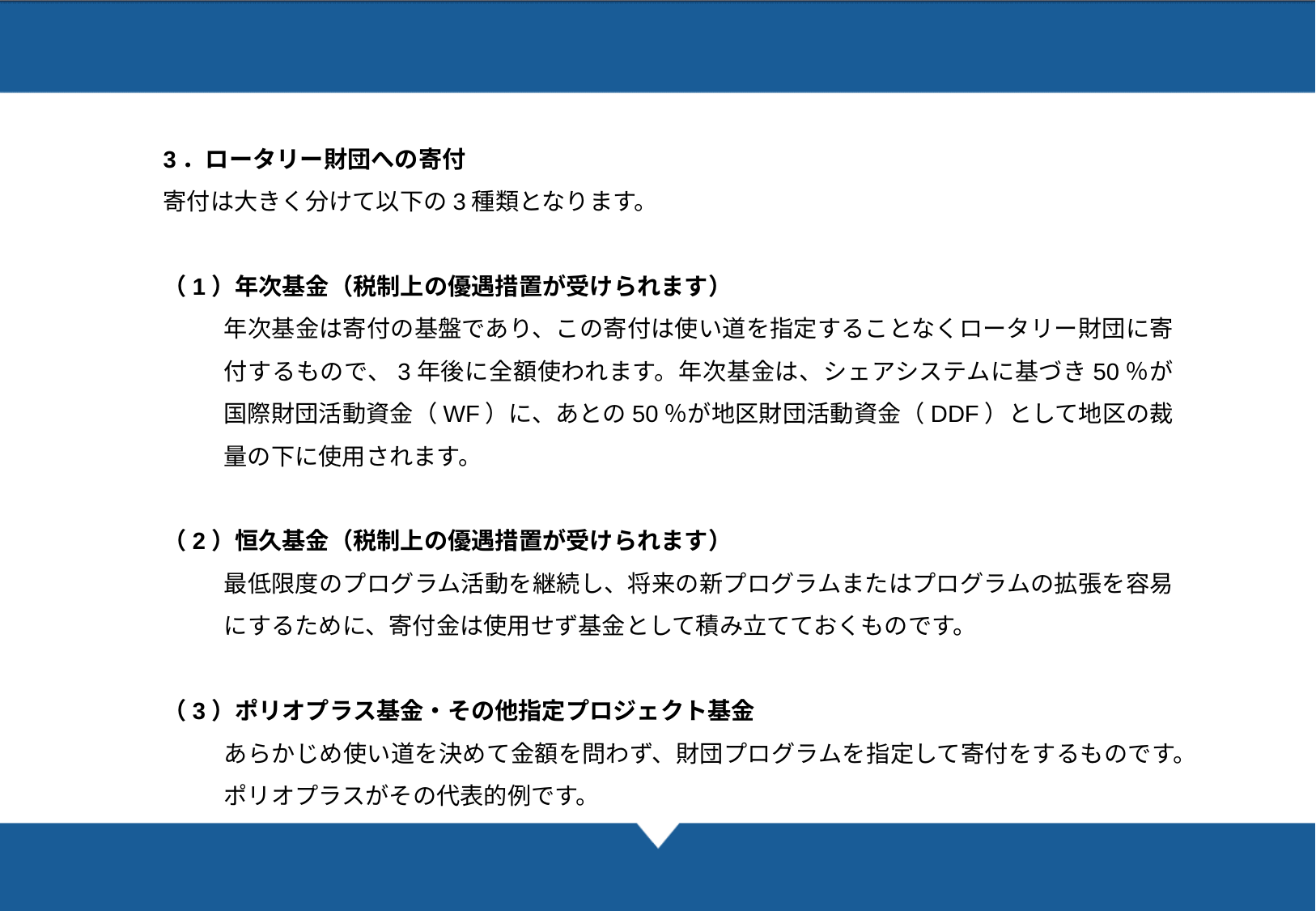

34
3．ロータリー財団への寄付
寄付は大きく分けて以下の3種類となります。
（1）年次基金（税制上の優遇措置が受けられます）
年次基金は寄付の基盤であり、この寄付は使い道を指定することなくロータリー財団に寄付するもので、3年後に全額使われます。年次基金は、シェアシステムに基づき50％が国際財団活動資金（WF）に、あとの50％が地区財団活動資金（DDF）として地区の裁量の下に使用されます。

（2）恒久基金（税制上の優遇措置が受けられます）
最低限度のプログラム活動を継続し、将来の新プログラムまたはプログラムの拡張を容易にするために、寄付金は使用せず基金として積み立てておくものです。

（3）ポリオプラス基金・その他指定プロジェクト基金
あらかじめ使い道を決めて金額を問わず、財団プログラムを指定して寄付をするものです。ポリオプラスがその代表的例です。
07 Reference Images
XX University　Name